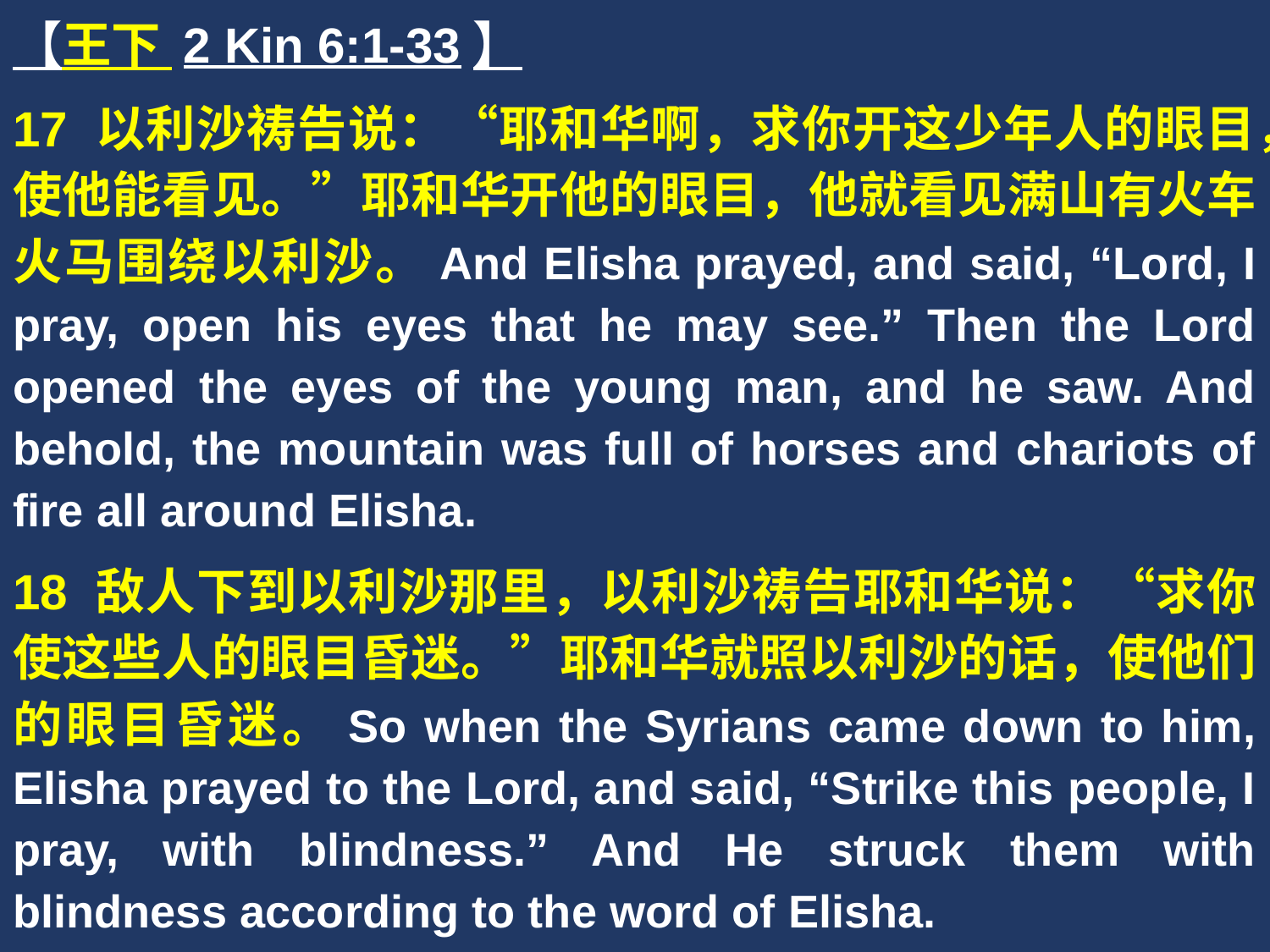

【王下 2 Kin 6:1-33】
17 以利沙祷告说：“耶和华啊，求你开这少年人的眼目，使他能看见。”耶和华开他的眼目，他就看见满山有火车火马围绕以利沙。And Elisha prayed, and said, “Lord, I pray, open his eyes that he may see.” Then the Lord opened the eyes of the young man, and he saw. And behold, the mountain was full of horses and chariots of fire all around Elisha.
18 敌人下到以利沙那里，以利沙祷告耶和华说：“求你使这些人的眼目昏迷。”耶和华就照以利沙的话，使他们的眼目昏迷。So when the Syrians came down to him, Elisha prayed to the Lord, and said, “Strike this people, I pray, with blindness.” And He struck them with blindness according to the word of Elisha.